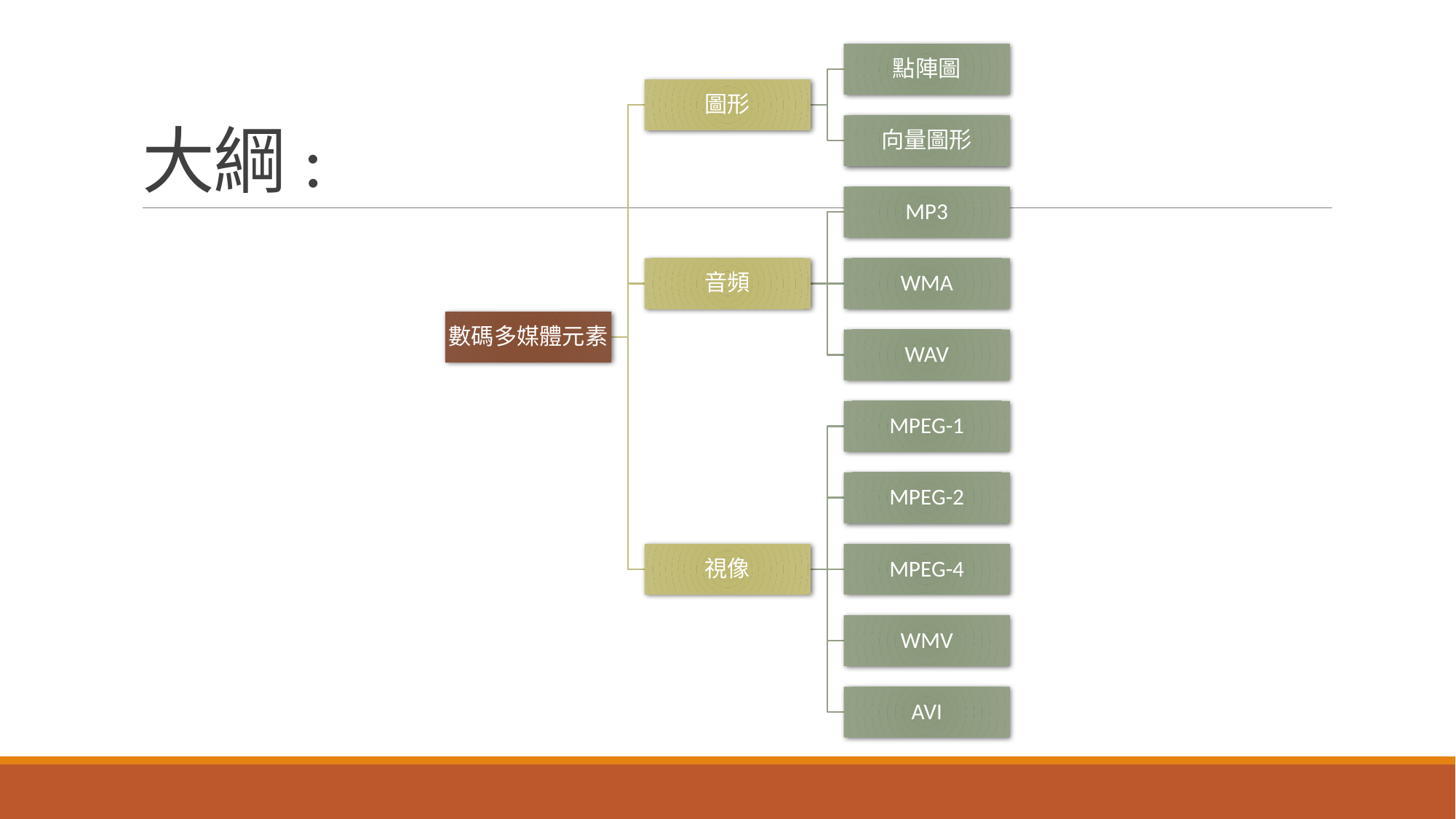

# 大綱:
數碼多媒體元素
圖形
點陣圖
向量圖形
音頻
MP3
WMA
WAV
視像
MPEG-1
MPEG-2
MPEG-4
WMV
AVI